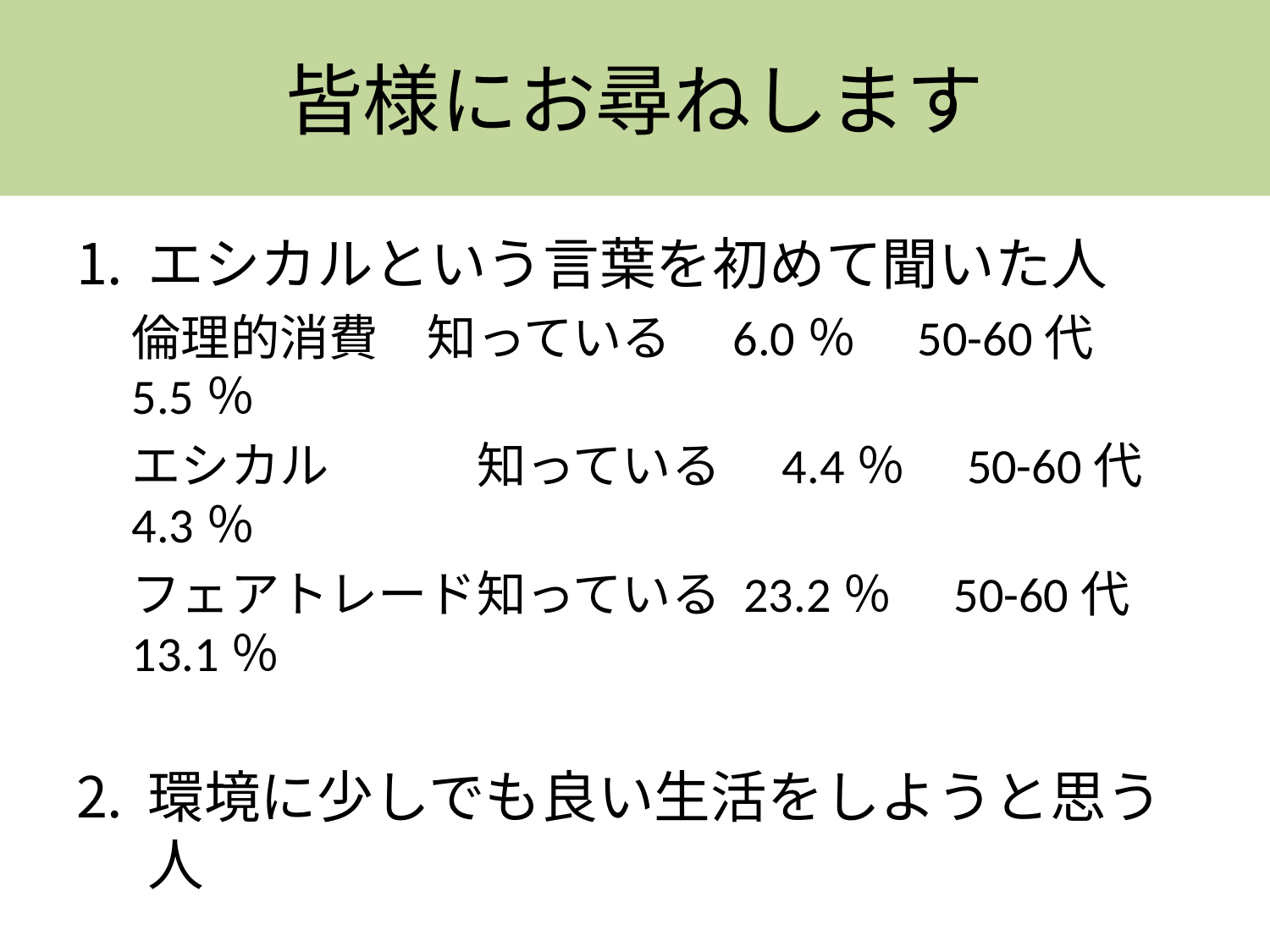

# 皆様にお尋ねします
エシカルという言葉を初めて聞いた人
倫理的消費　知っている　6.0％　50-60代　5.5％
エシカル　　　知っている　4.4％　50-60代　4.3％
フェアトレード知っている 23.2％　50-60代 13.1％

環境に少しでも良い生活をしようと思う人